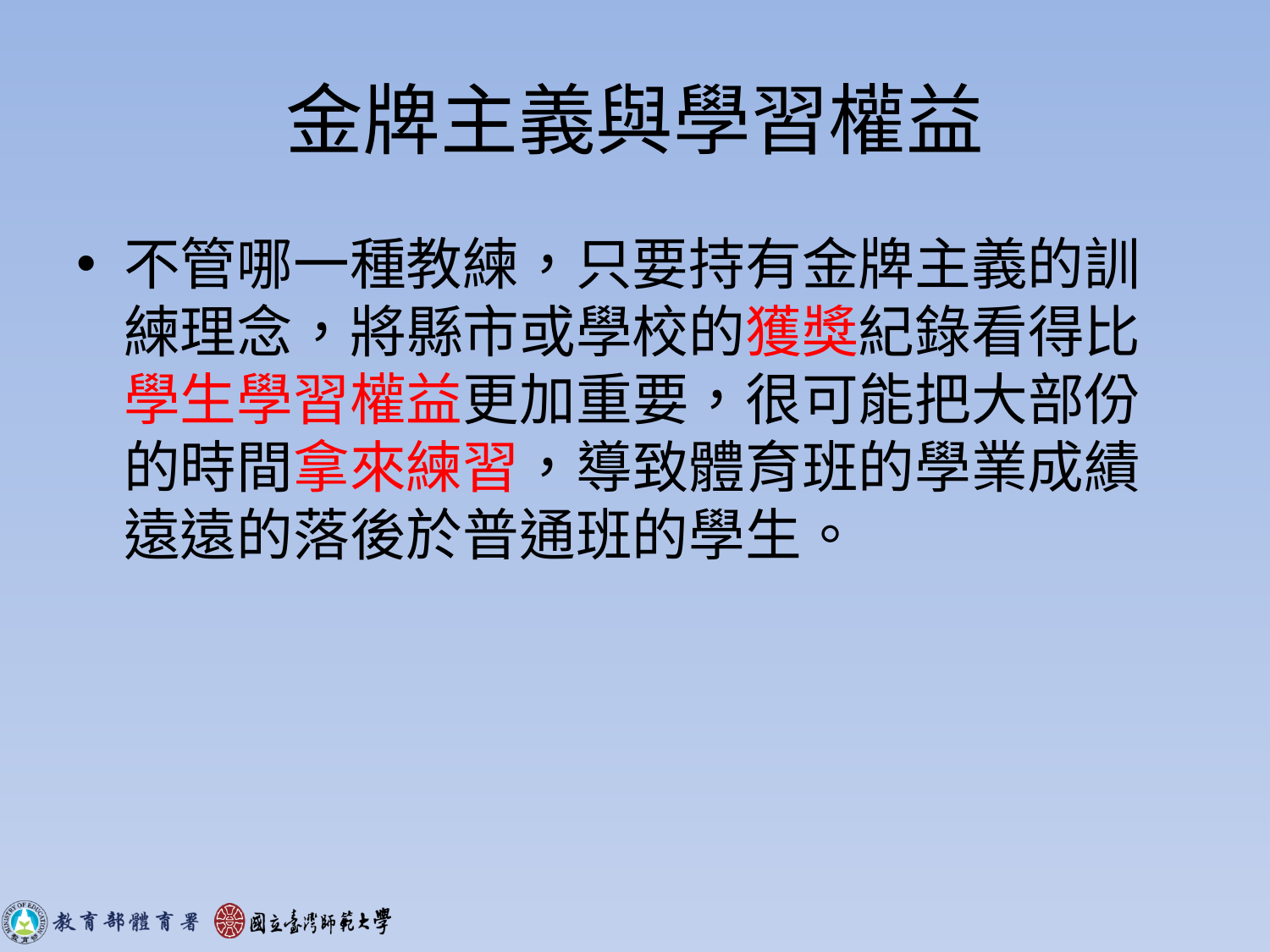

# 金牌主義與學習權益
不管哪一種教練，只要持有金牌主義的訓練理念，將縣市或學校的獲獎紀錄看得比學生學習權益更加重要，很可能把大部份的時間拿來練習，導致體育班的學業成績遠遠的落後於普通班的學生。